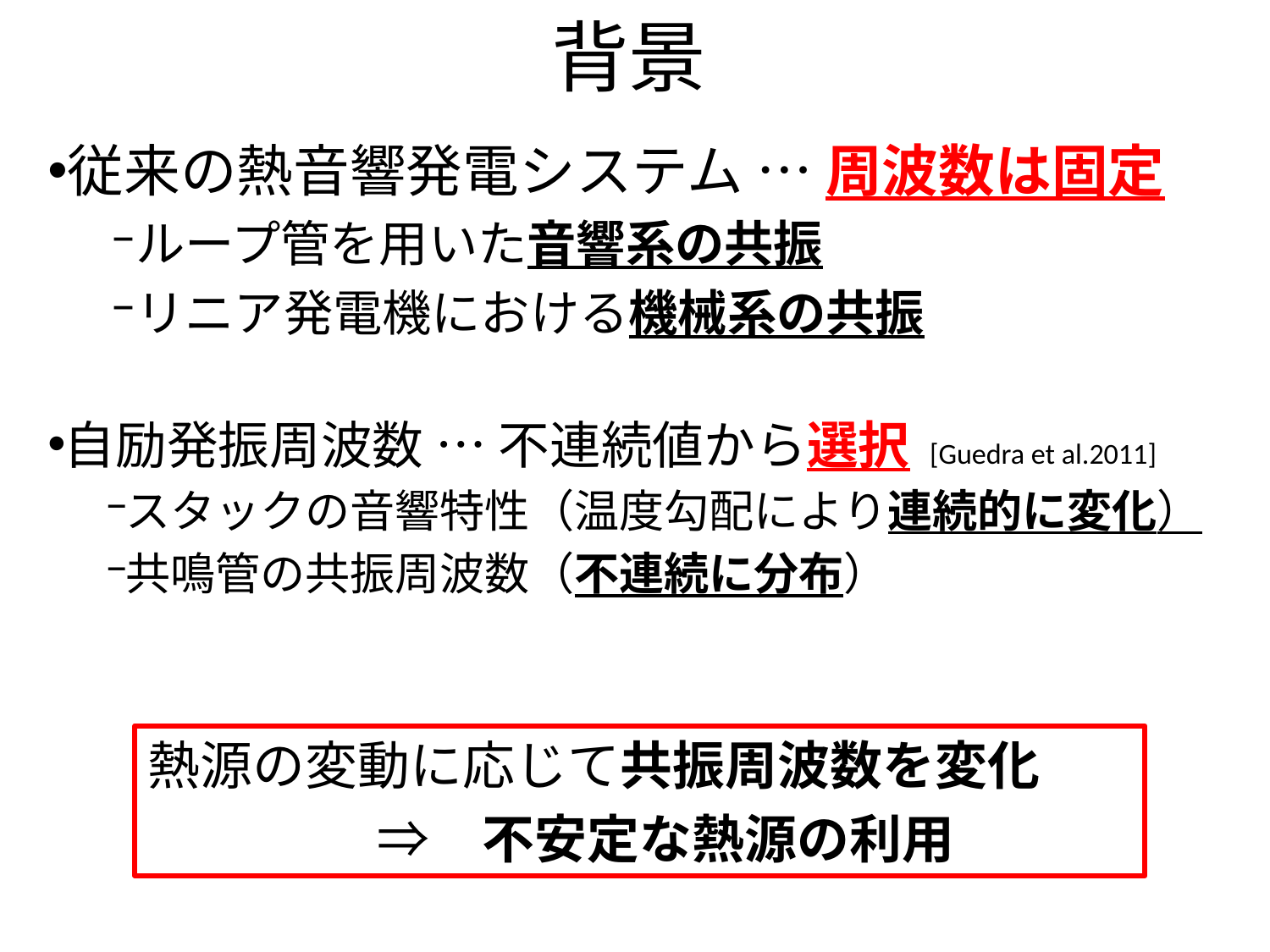

# 背景
従来の熱音響発電システム … 周波数は固定
ループ管を用いた音響系の共振
リニア発電機における機械系の共振
自励発振周波数 … 不連続値から選択 [Guedra et al.2011]
スタックの音響特性（温度勾配により連続的に変化）
共鳴管の共振周波数（不連続に分布）

熱源の変動に応じて共振周波数を変化
　⇒　不安定な熱源の利用